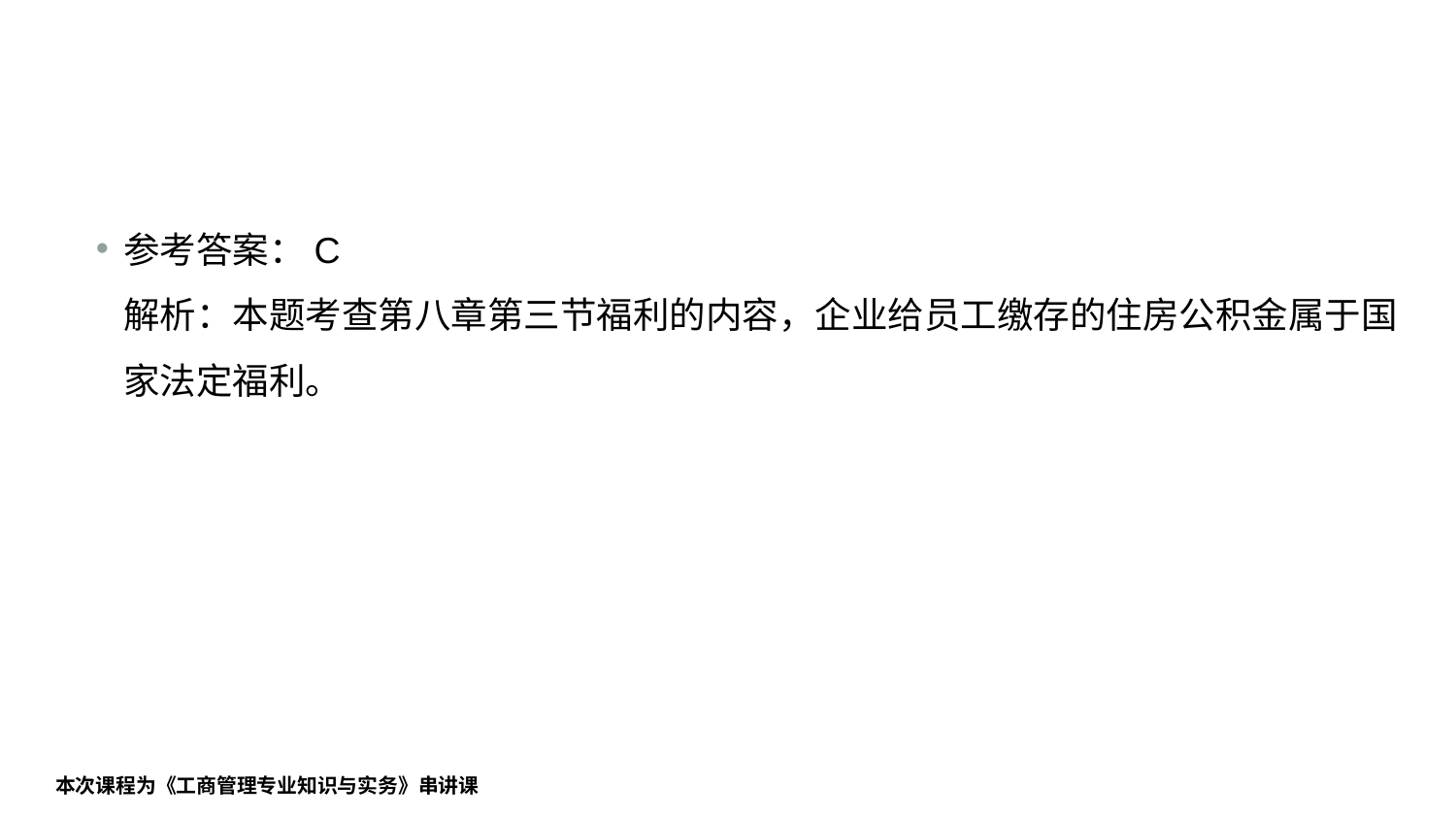

#

参考答案：C
解析：本题考查第八章第三节福利的内容，企业给员工缴存的住房公积金属于国家法定福利。